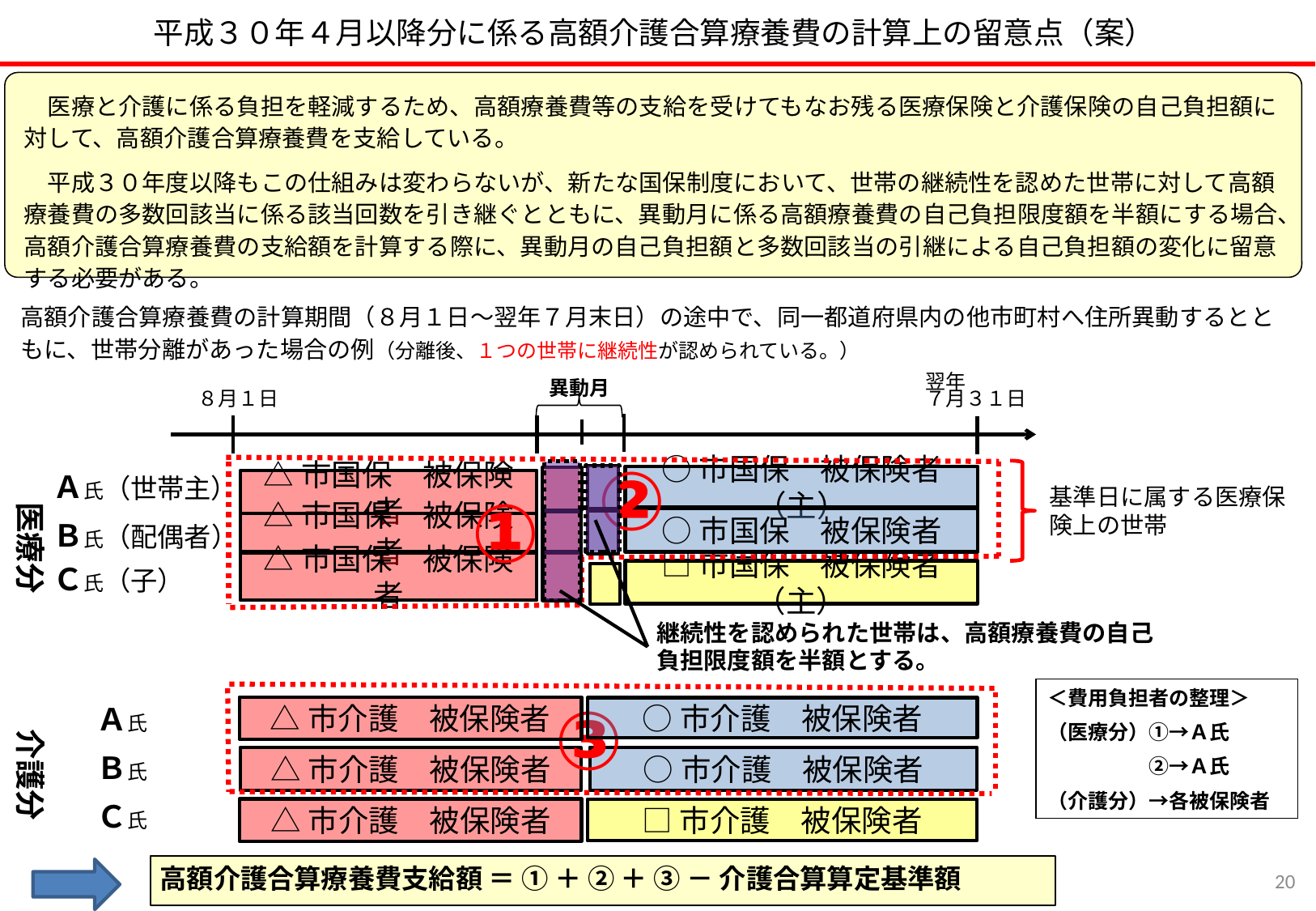

平成３０年４月以降分に係る高額介護合算療養費の計算上の留意点（案）

　医療と介護に係る負担を軽減するため、高額療養費等の支給を受けてもなお残る医療保険と介護保険の自己負担額に対して、高額介護合算療養費を支給している。
　平成３０年度以降もこの仕組みは変わらないが、新たな国保制度において、世帯の継続性を認めた世帯に対して高額療養費の多数回該当に係る該当回数を引き継ぐとともに、異動月に係る高額療養費の自己負担限度額を半額にする場合、高額介護合算療養費の支給額を計算する際に、異動月の自己負担額と多数回該当の引継による自己負担額の変化に留意する必要がある。
高額介護合算療養費の計算期間（８月１日～翌年７月末日）の途中で、同一都道府県内の他市町村へ住所異動するとともに、世帯分離があった場合の例（分離後、１つの世帯に継続性が認められている。）

異動月
翌年
７月３１日
８月１日
②

Ａ氏（世帯主）

○市国保　被保険者（主）

△市国保　被保険者
①
基準日に属する医療保険上の世帯
医療分
○市国保　被保険者
Ｂ氏（配偶者）

△市国保　被保険者

△市国保　被保険者
Ｃ氏（子）
□市国保　被保険者（主）

継続性を認められた世帯は、高額療養費の自己負担限度額を半額とする。
＜費用負担者の整理＞
（医療分）①→Ａ氏
　　　　　②→Ａ氏
（介護分）→各被保険者
③
Ａ氏
△市介護　被保険者
○市介護　被保険者
介護分
Ｂ氏
○市介護　被保険者
△市介護　被保険者
Ｃ氏
△市介護　被保険者
□市介護　被保険者

高額介護合算療養費支給額 ＝ ① ＋ ② ＋ ③ － 介護合算算定基準額
20